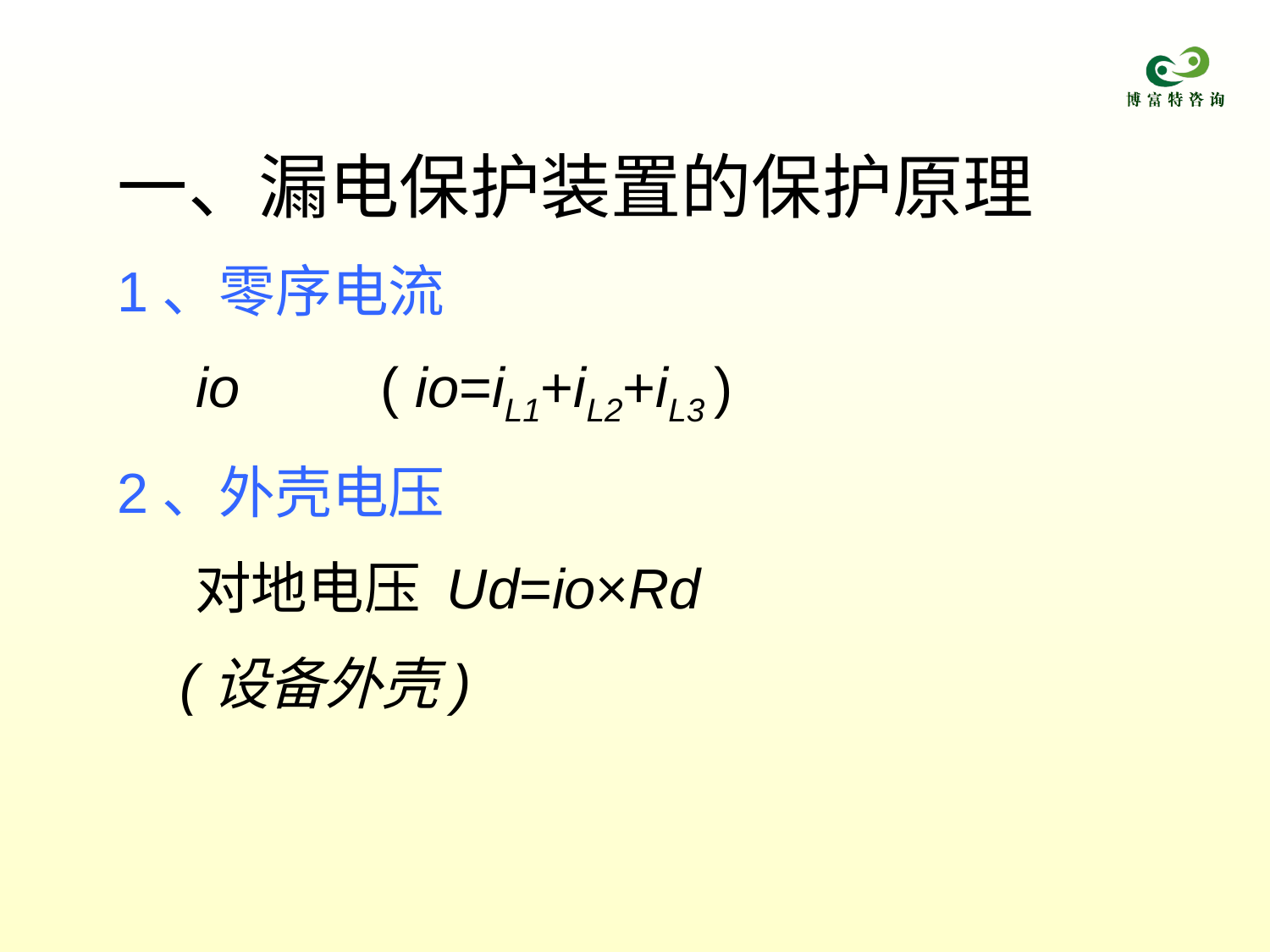

一、漏电保护装置的保护原理
1、零序电流
     io         ( io=iL1+iL2+iL3 )
2、外壳电压
     对地电压 Ud=io×Rd
    (设备外壳)
78